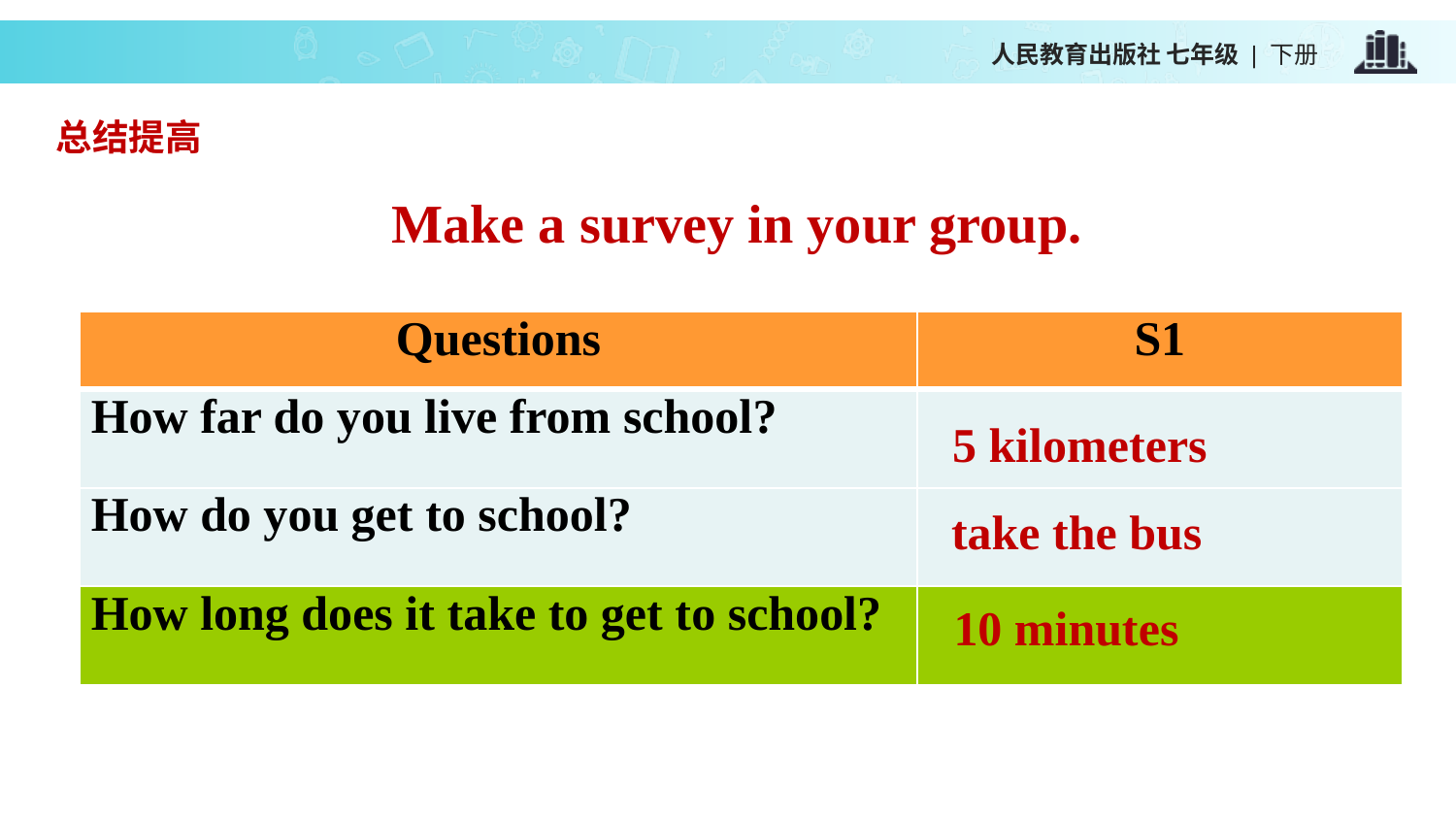

总结提高
Make a survey in your group.
| Questions | S1 |
| --- | --- |
| How far do you live from school? |  |
| How do you get to school? |  |
| How long does it take to get to school? |  |
5 kilometers
take the bus
10 minutes